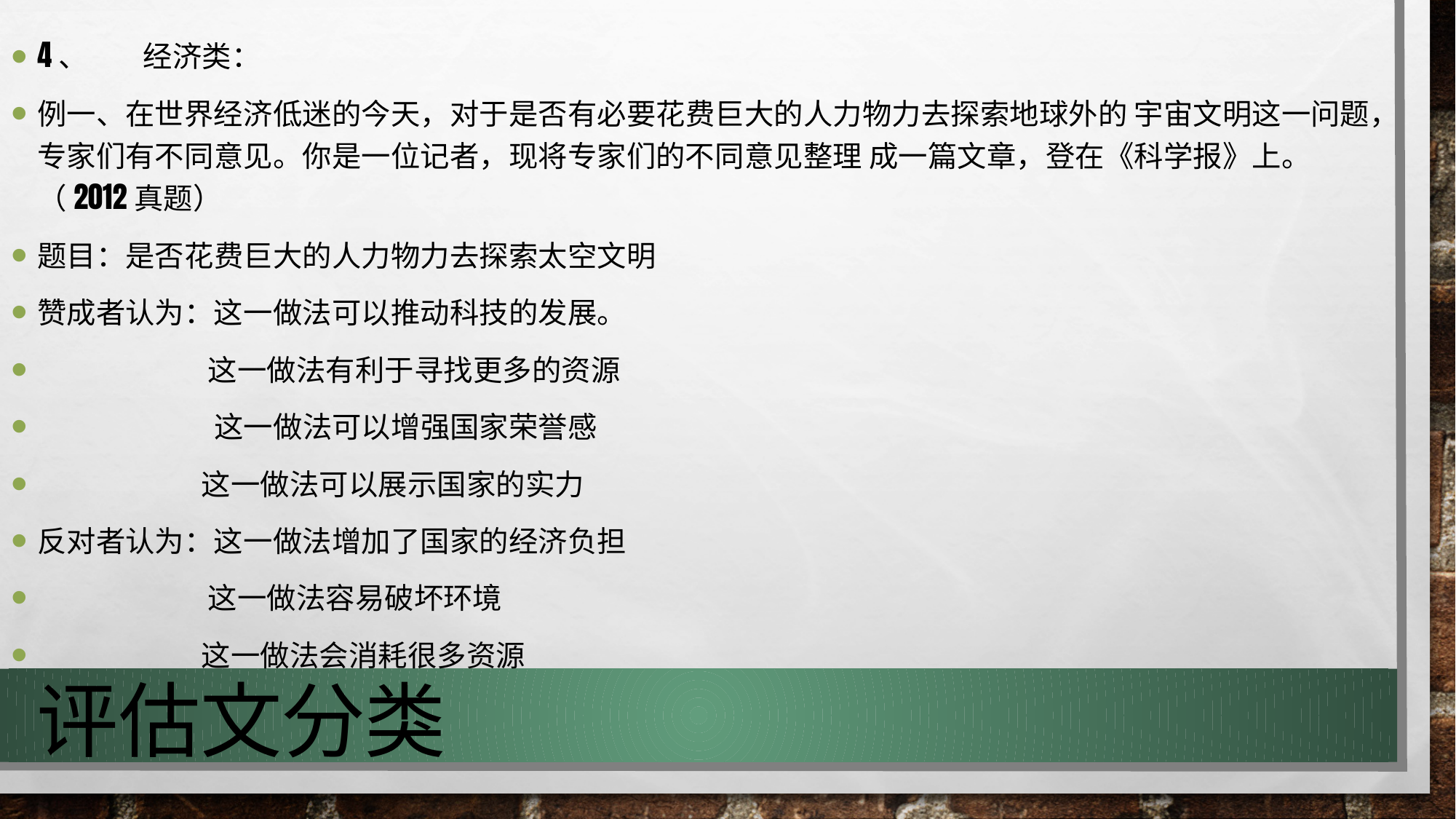

4、	经济类：
例一、在世界经济低迷的今天，对于是否有必要花费巨大的人力物力去探索地球外的 宇宙文明这一问题，专家们有不同意见。你是一位记者，现将专家们的不同意见整理 成一篇文章，登在《科学报》上。（2012真题）
题目：是否花费巨大的人力物力去探索太空文明
赞成者认为：这一做法可以推动科技的发展。
                         这一做法有利于寻找更多的资源
                          这一做法可以增强国家荣誉感
                        这一做法可以展示国家的实力
反对者认为：这一做法增加了国家的经济负担
                         这一做法容易破坏环境
                        这一做法会消耗很多资源

# 评估文分类